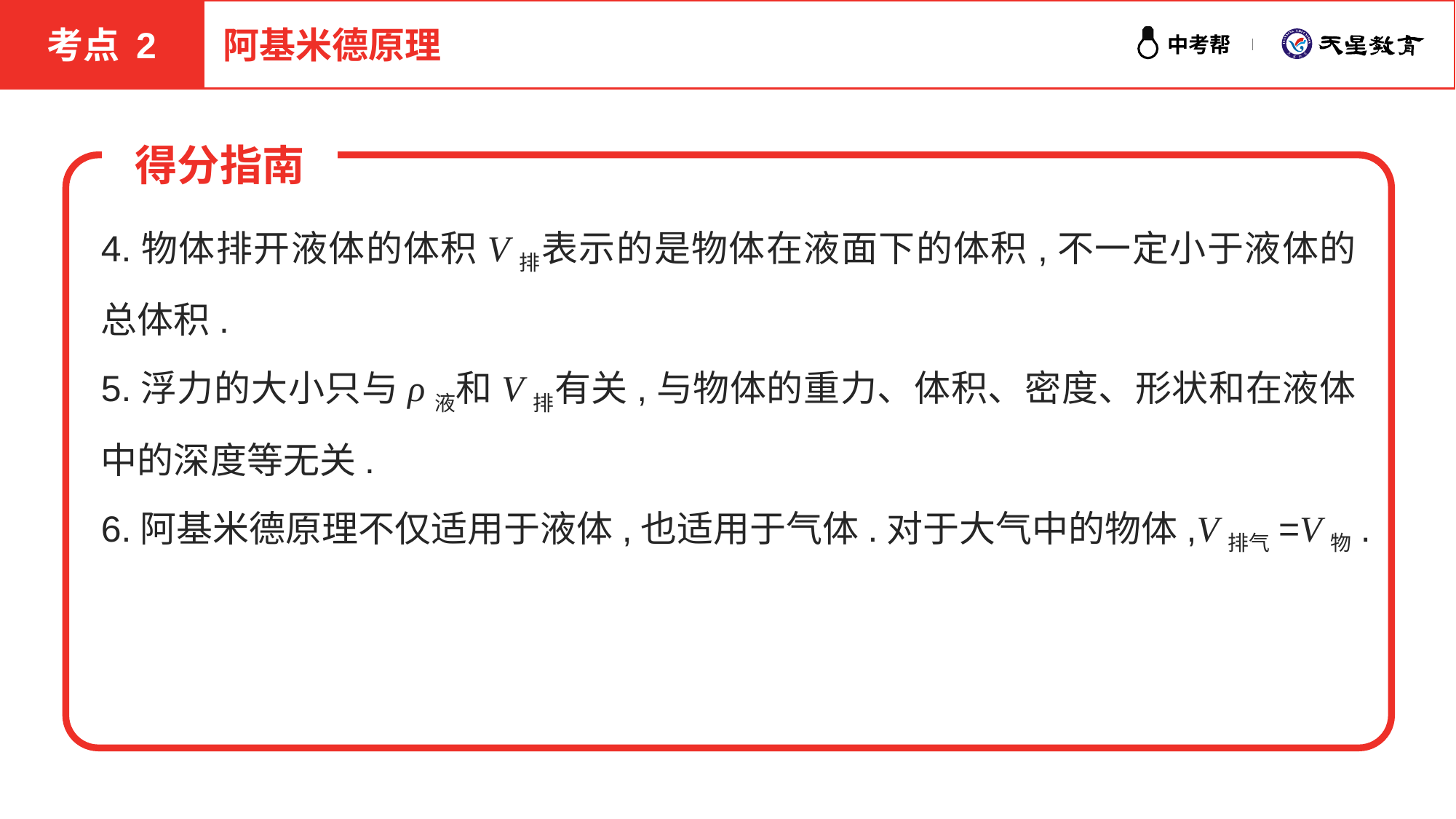

考点 2
阿基米德原理
得分指南

4.物体排开液体的体积V排表示的是物体在液面下的体积,不一定小于液体的总体积.
5.浮力的大小只与ρ液和V排有关,与物体的重力、体积、密度、形状和在液体中的深度等无关.
6.阿基米德原理不仅适用于液体,也适用于气体.对于大气中的物体,V排气=V物.